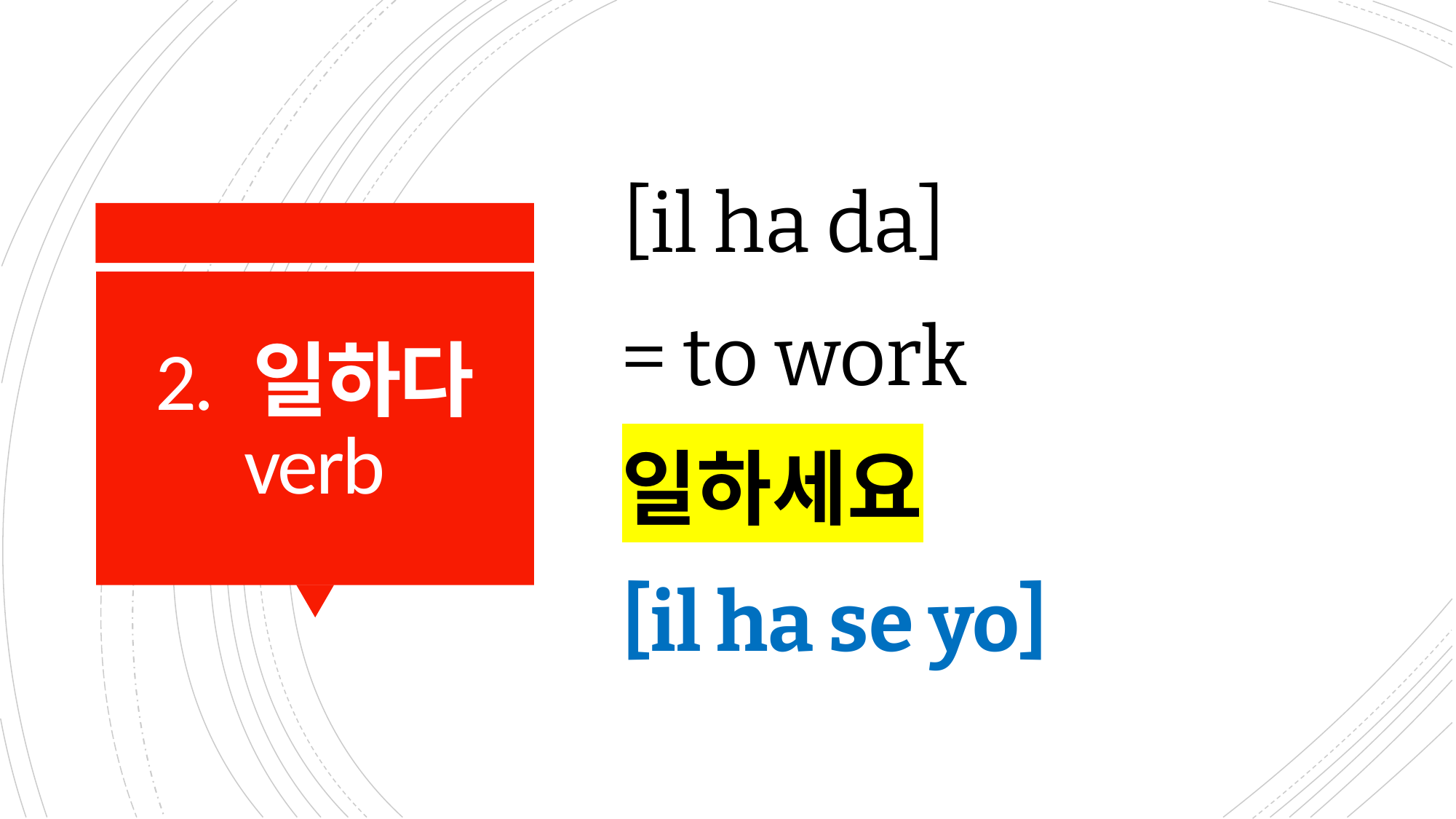

[il ha da]
= to work
일하세요
[il ha se yo]
# 2. 일하다 verb